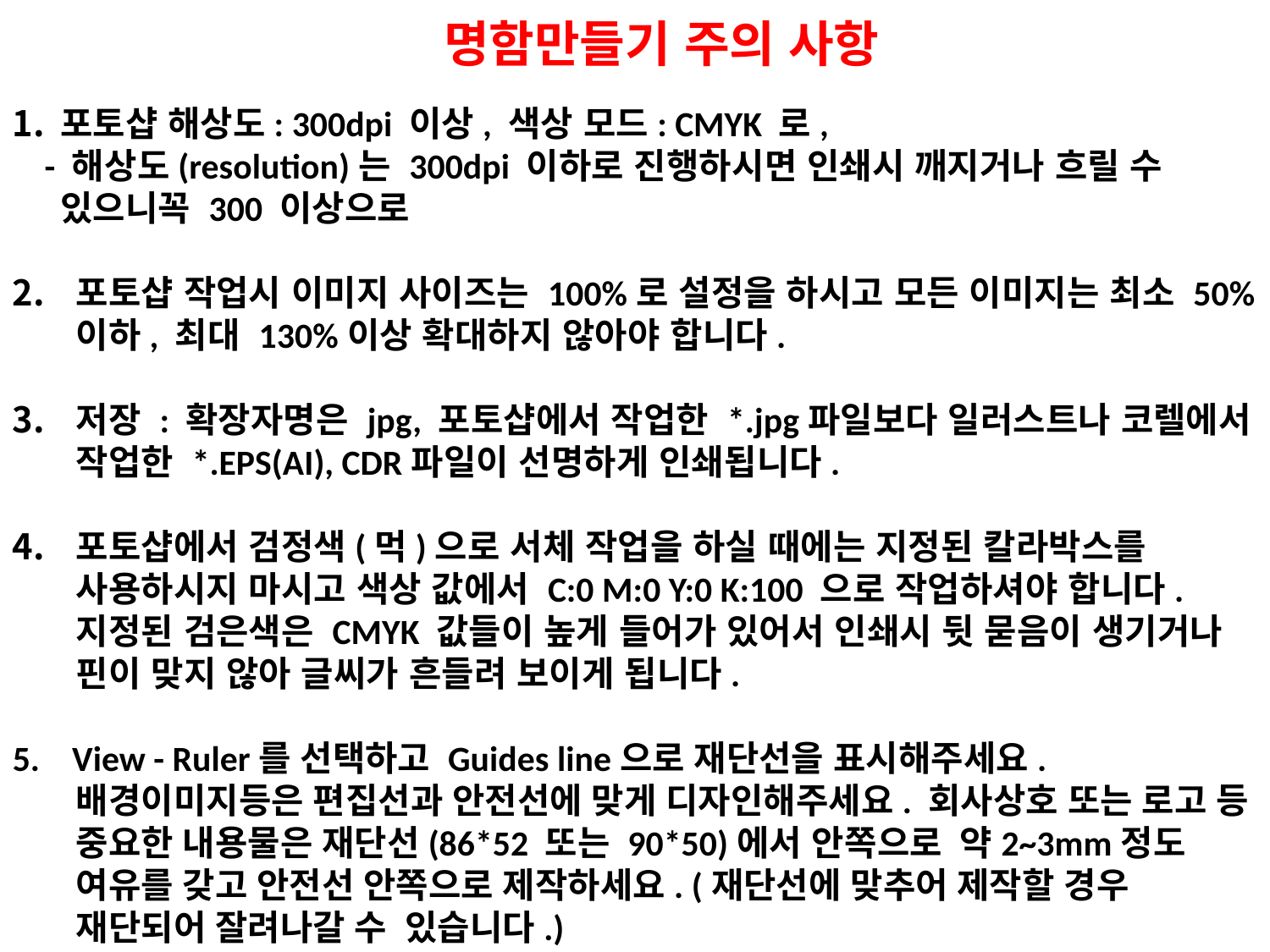

명함만들기 주의 사항
포토샵 해상도: 300dpi 이상, 색상 모드: CMYK 로,
    - 해상도(resolution)는 300dpi 이하로 진행하시면 인쇄시 깨지거나 흐릴 수 있으니꼭 300 이상으로

포토샵 작업시 이미지 사이즈는 100%로 설정을 하시고 모든 이미지는 최소 50%이하, 최대 130%이상 확대하지 않아야 합니다.

저장 : 확장자명은 jpg, 포토샵에서 작업한 *.jpg파일보다 일러스트나 코렐에서 작업한 *.EPS(AI), CDR파일이 선명하게 인쇄됩니다.

포토샵에서 검정색(먹)으로 서체 작업을 하실 때에는 지정된 칼라박스를 사용하시지 마시고 색상 값에서 C:0 M:0 Y:0 K:100 으로 작업하셔야 합니다.
지정된 검은색은 CMYK 값들이 높게 들어가 있어서 인쇄시 뒷 묻음이 생기거나 핀이 맞지 않아 글씨가 흔들려 보이게 됩니다.

5.    View - Ruler를 선택하고 Guides line으로 재단선을 표시해주세요. 배경이미지등은 편집선과 안전선에 맞게 디자인해주세요. 회사상호 또는 로고 등 중요한 내용물은 재단선(86*52 또는 90*50)에서 안쪽으로  약2~3mm정도 여유를 갖고 안전선 안쪽으로 제작하세요. (재단선에 맞추어 제작할 경우 재단되어 잘려나갈 수  있습니다.)